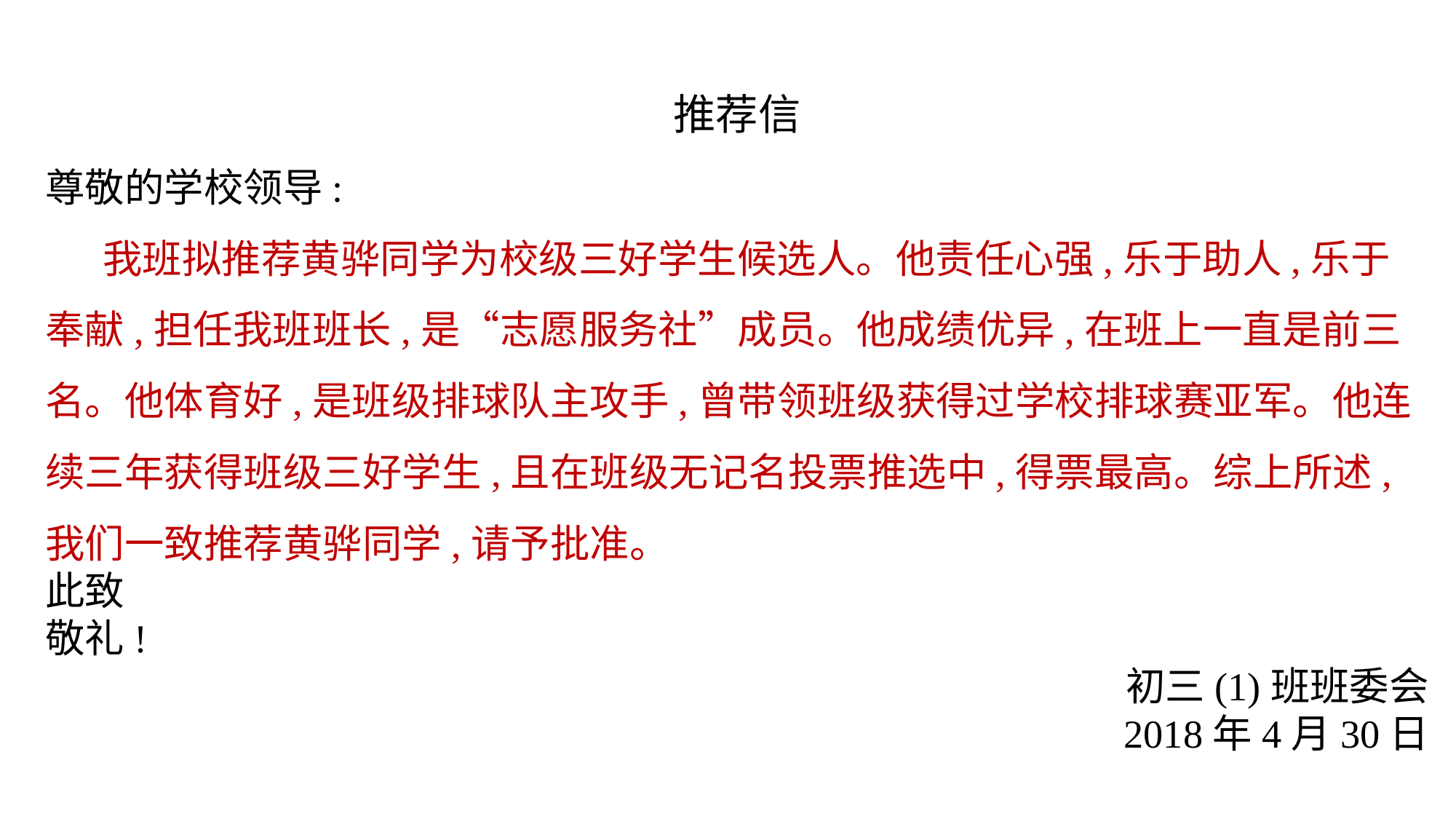

推荐信
尊敬的学校领导:
　  我班拟推荐黄骅同学为校级三好学生候选人。他责任心强,乐于助人,乐于奉献,担任我班班长,是“志愿服务社”成员。他成绩优异,在班上一直是前三名。他体育好,是班级排球队主攻手,曾带领班级获得过学校排球赛亚军。他连续三年获得班级三好学生,且在班级无记名投票推选中,得票最高。综上所述,我们一致推荐黄骅同学,请予批准。
此致
敬礼!
初三(1)班班委会
2018年4月30日